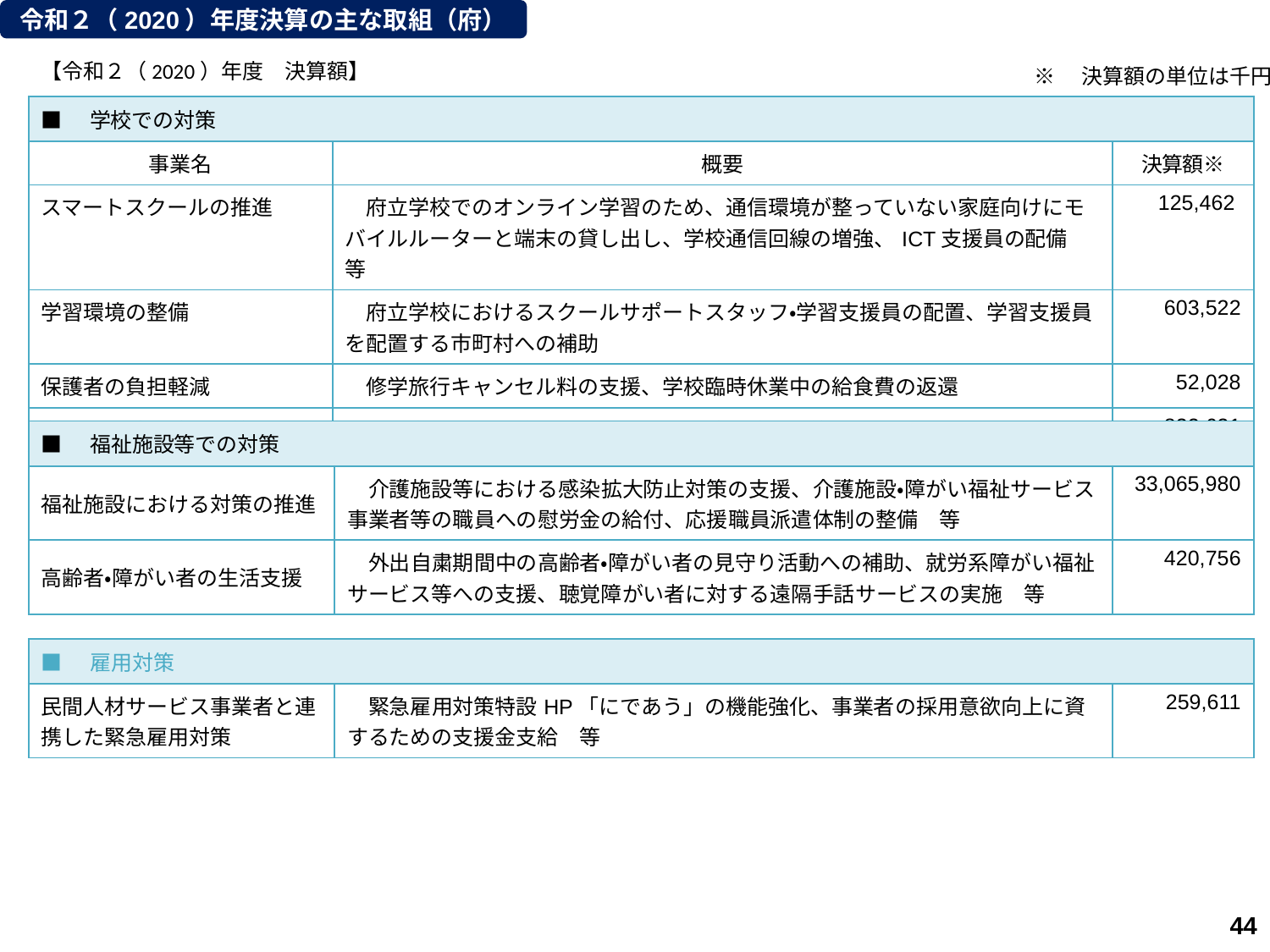

令和２（2020）年度決算の主な取組（府）
【令和２（2020）年度　決算額】
※　決算額の単位は千円
| ■　学校での対策 |  |  |
| --- | --- | --- |
| 事業名 | 概要 | 決算額※ |
| スマートスクールの推進 | 府立学校でのオンライン学習のため、通信環境が整っていない家庭向けにモバイルルーターと端末の貸し出し、学校通信回線の増強、ICT支援員の配備　等 | 125,462 |
| 学習環境の整備 | 府立学校におけるスクールサポートスタッフ・学習支援員の配置、学習支援員を配置する市町村への補助 | 603,522 |
| 保護者の負担軽減 | 修学旅行キャンセル料の支援、学校臨時休業中の給食費の返還 | 52,028 |
| 学校での感染防止対策 | 府立学校の本格的再開にあたっての感染防止対策の実施 | 832,631 |
| ■　福祉施設等での対策 |  |  |
| --- | --- | --- |
| 福祉施設における対策の推進 | 介護施設等における感染拡大防止対策の支援、介護施設・障がい福祉サービス事業者等の職員への慰労金の給付、応援職員派遣体制の整備　等 | 33,065,980 |
| 高齢者・障がい者の生活支援 | 外出自粛期間中の高齢者・障がい者の見守り活動への補助、就労系障がい福祉サービス等への支援、聴覚障がい者に対する遠隔手話サービスの実施　等 | 420,756 |
| ■　雇用対策 |  |  |
| --- | --- | --- |
| 民間人材サービス事業者と連携した緊急雇用対策 | 緊急雇用対策特設HP「にであう」の機能強化、事業者の採用意欲向上に資するための支援金支給　等 | 259,611 |
44